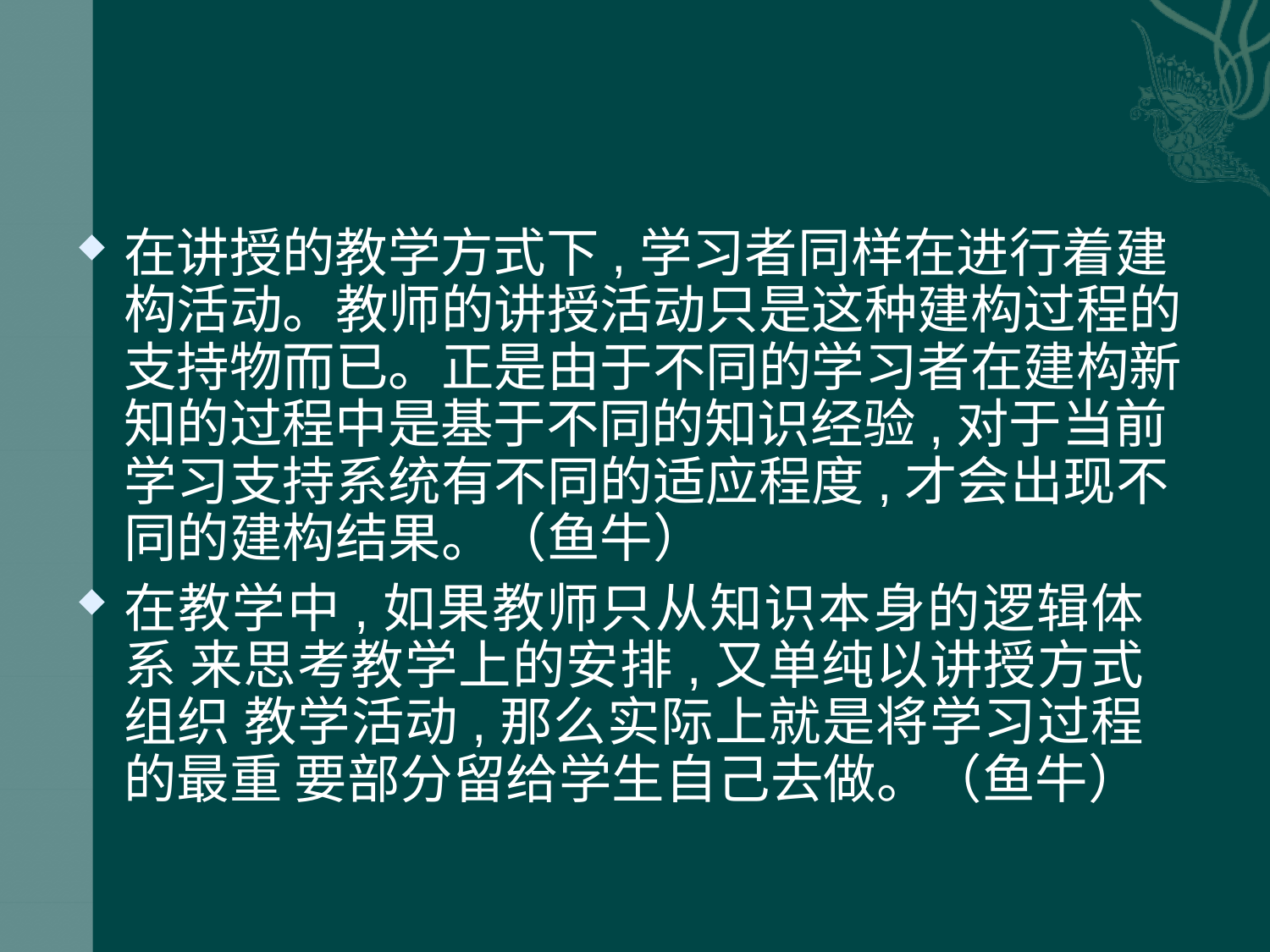

在讲授的教学方式下,学习者同样在进行着建 构活动。教师的讲授活动只是这种建构过程的 支持物而已。正是由于不同的学习者在建构新 知的过程中是基于不同的知识经验,对于当前 学习支持系统有不同的适应程度,才会出现不 同的建构结果。（鱼牛）
在教学中,如果教师只从知识本身的逻辑体系 来思考教学上的安排,又单纯以讲授方式组织 教学活动,那么实际上就是将学习过程的最重 要部分留给学生自己去做。（鱼牛）